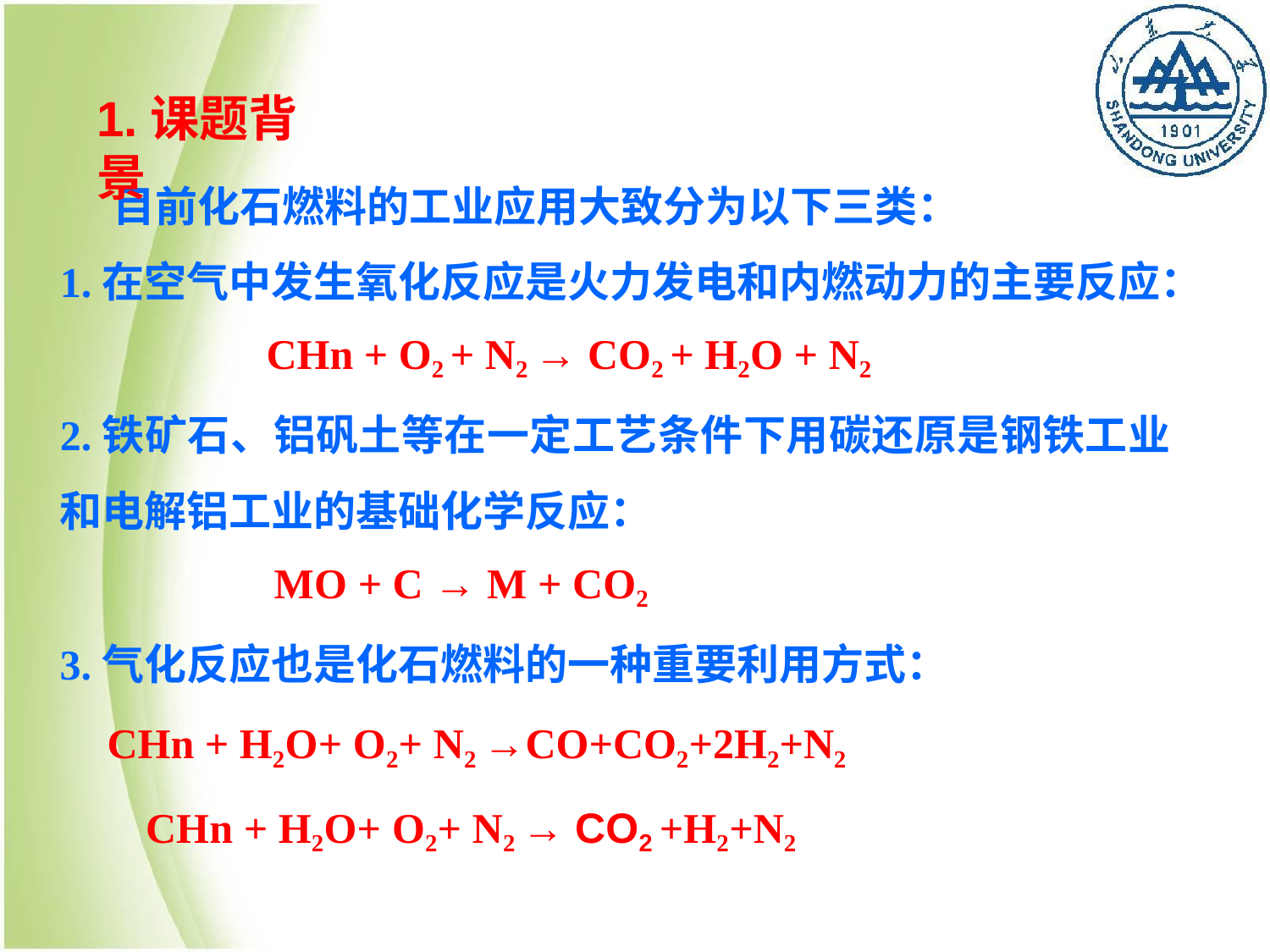

# 1.课题背景
目前化石燃料的工业应用大致分为以下三类：
1.在空气中发生氧化反应是火力发电和内燃动力的主要反应：
CHn + O2 + N2 → CO2 + H2O + N2
2.铁矿石、铝矾土等在一定工艺条件下用碳还原是钢铁工业和电解铝工业的基础化学反应：
MO + C → M + CO2
3.气化反应也是化石燃料的一种重要利用方式：
    CHn + H2O+ O2+ N2 →CO+CO2+2H2+N2
              CHn + H2O+ O2+ N2 → CO2 +H2+N2